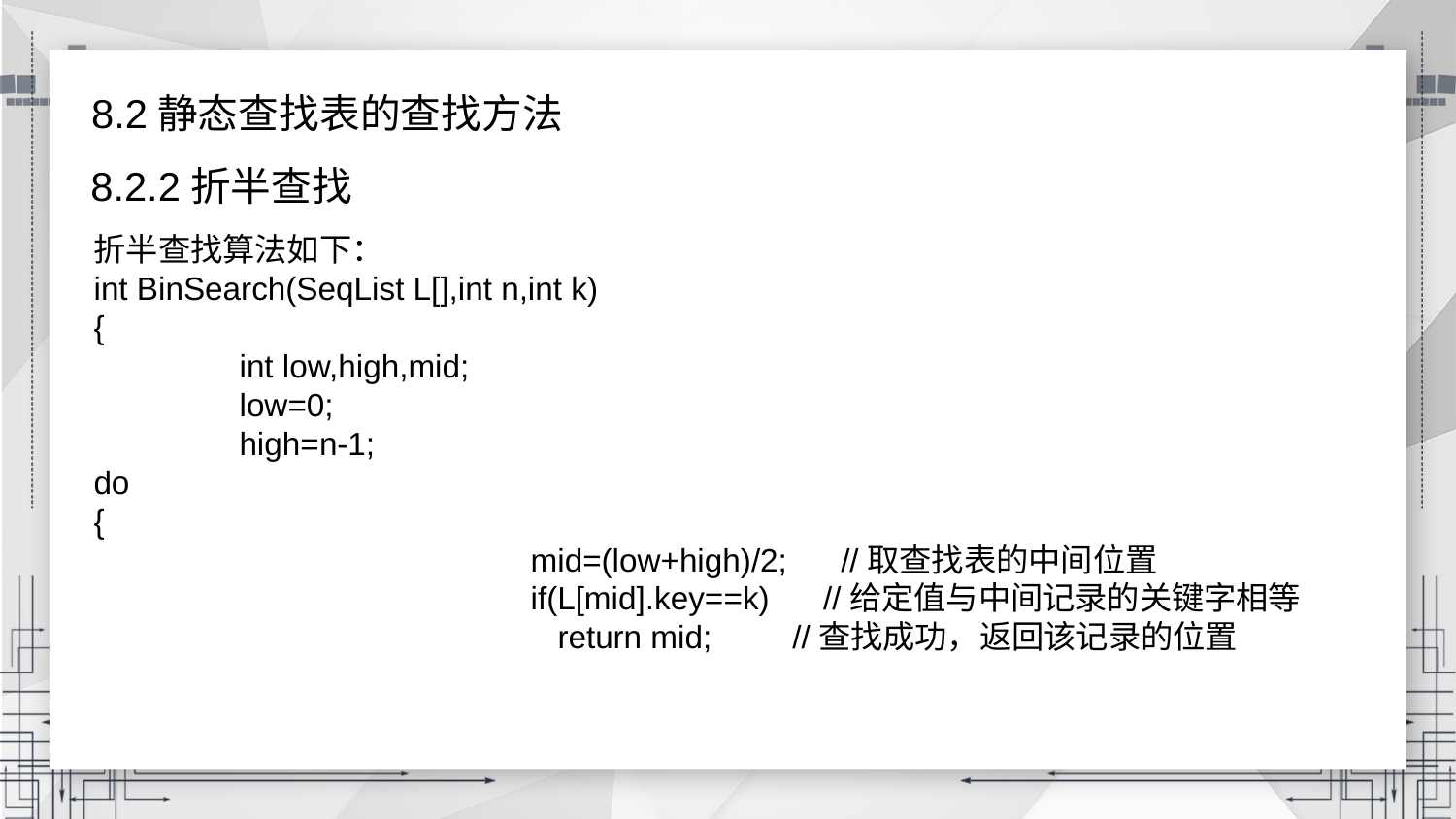

8.2静态查找表的查找方法
8.2.2折半查找
折半查找算法如下：
int BinSearch(SeqList L[],int n,int k)
{
	int low,high,mid;
	low=0;
	high=n-1;
do
{
			mid=(low+high)/2;      //取查找表的中间位置
			if(L[mid].key==k)      //给定值与中间记录的关键字相等
			   return mid;         //查找成功，返回该记录的位置